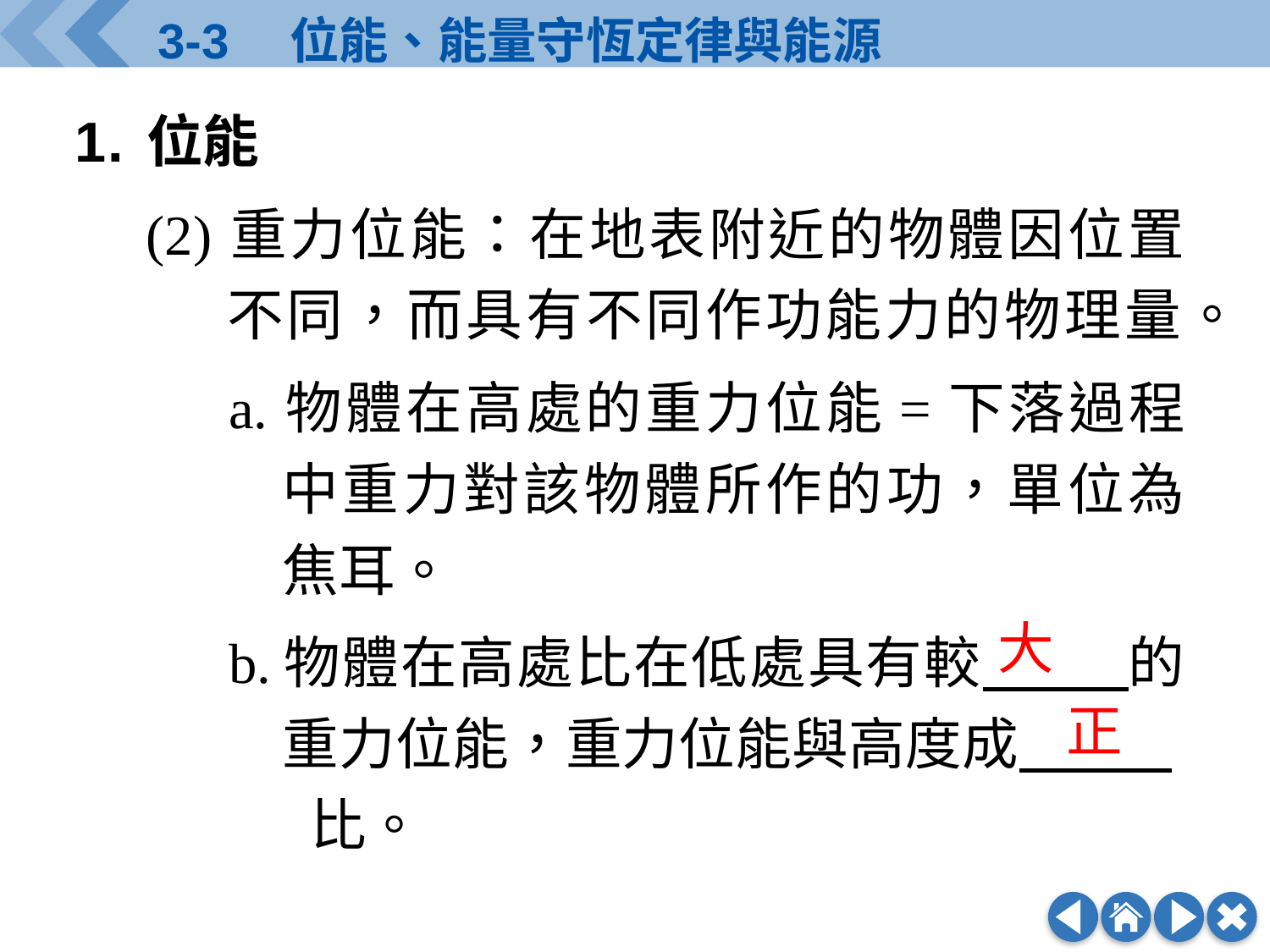

位能
(2)	重力位能：在地表附近的物體因位置不同，而具有不同作功能力的物理量。
a.	物體在高處的重力位能=下落過程中重力對該物體所作的功，單位為焦耳。
b.	物體在高處比在低處具有較　　  的重力位能，重力位能與高度成　　   . 比。
大
正